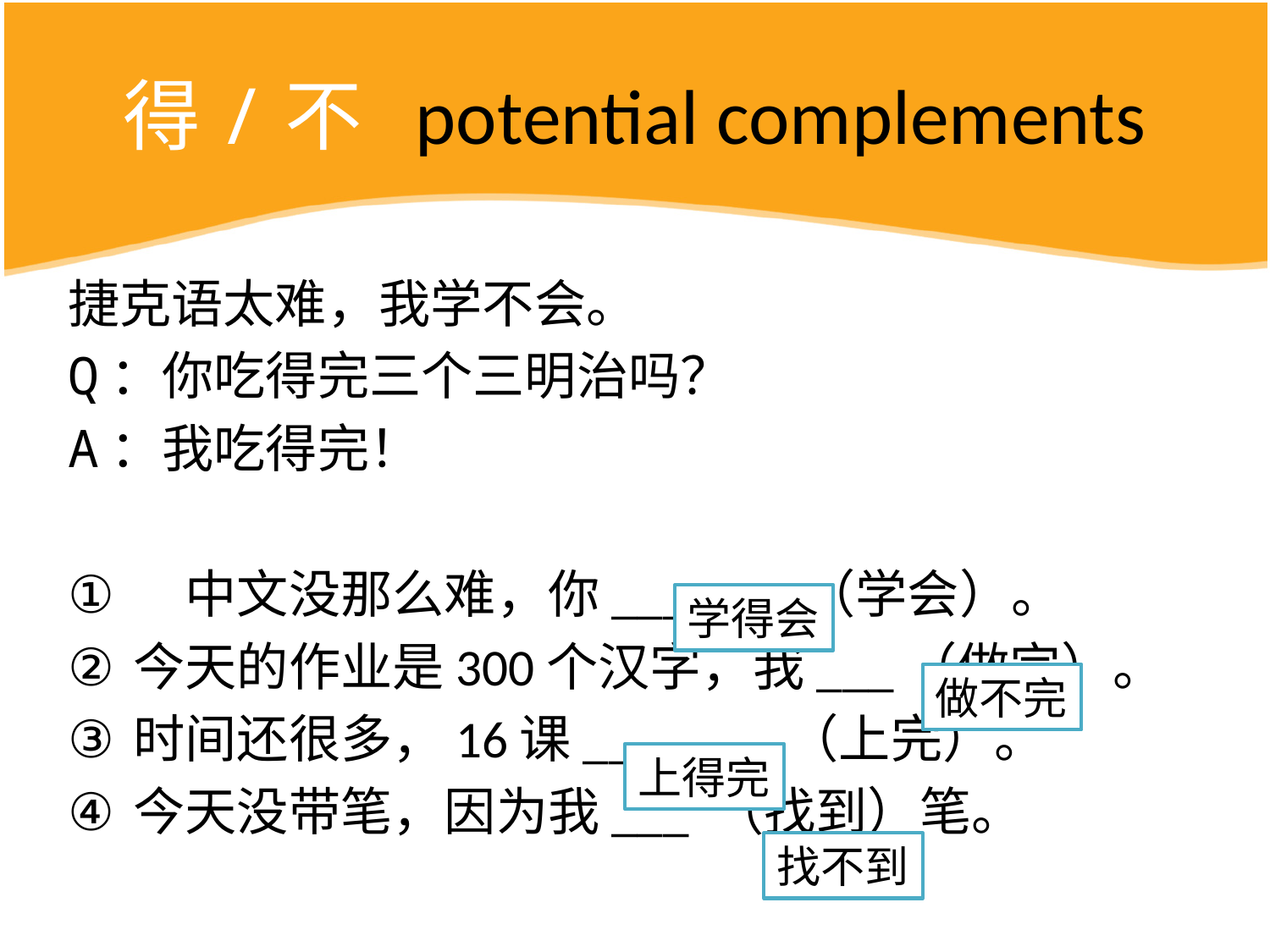

# 得/不  potential complements
捷克语太难，我学不会。
Q：你吃得完三个三明治吗？
A：我吃得完！

　中文没那么难，你_______（学会）。
今天的作业是300个汉字，我___（做完）。
时间还很多，16课_______ （上完）。
今天没带笔，因为我___ （找到）笔。
学得会
做不完
上得完
找不到